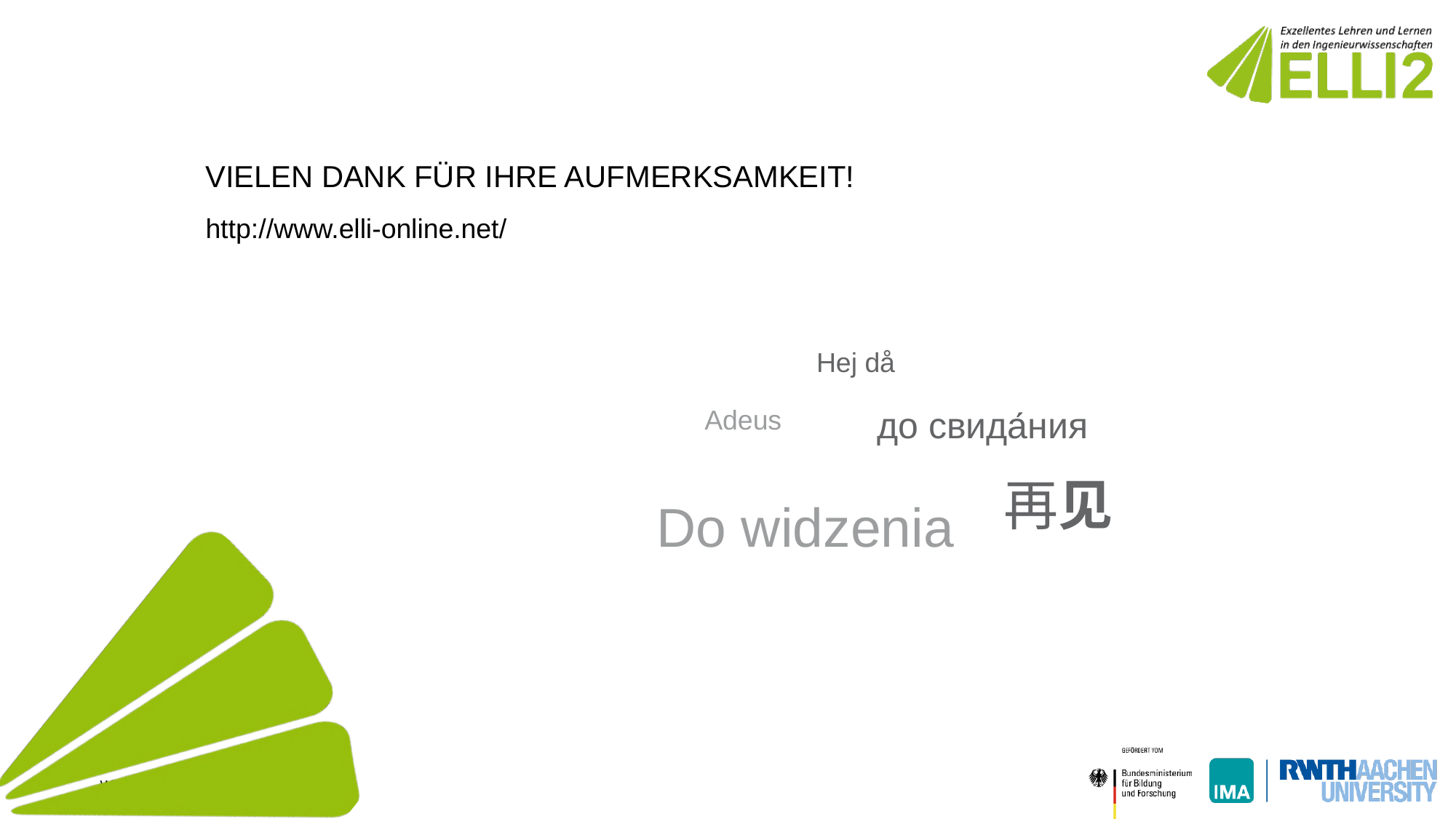

Hej då
Adeus
до свида́ния
再见
Do widzenia